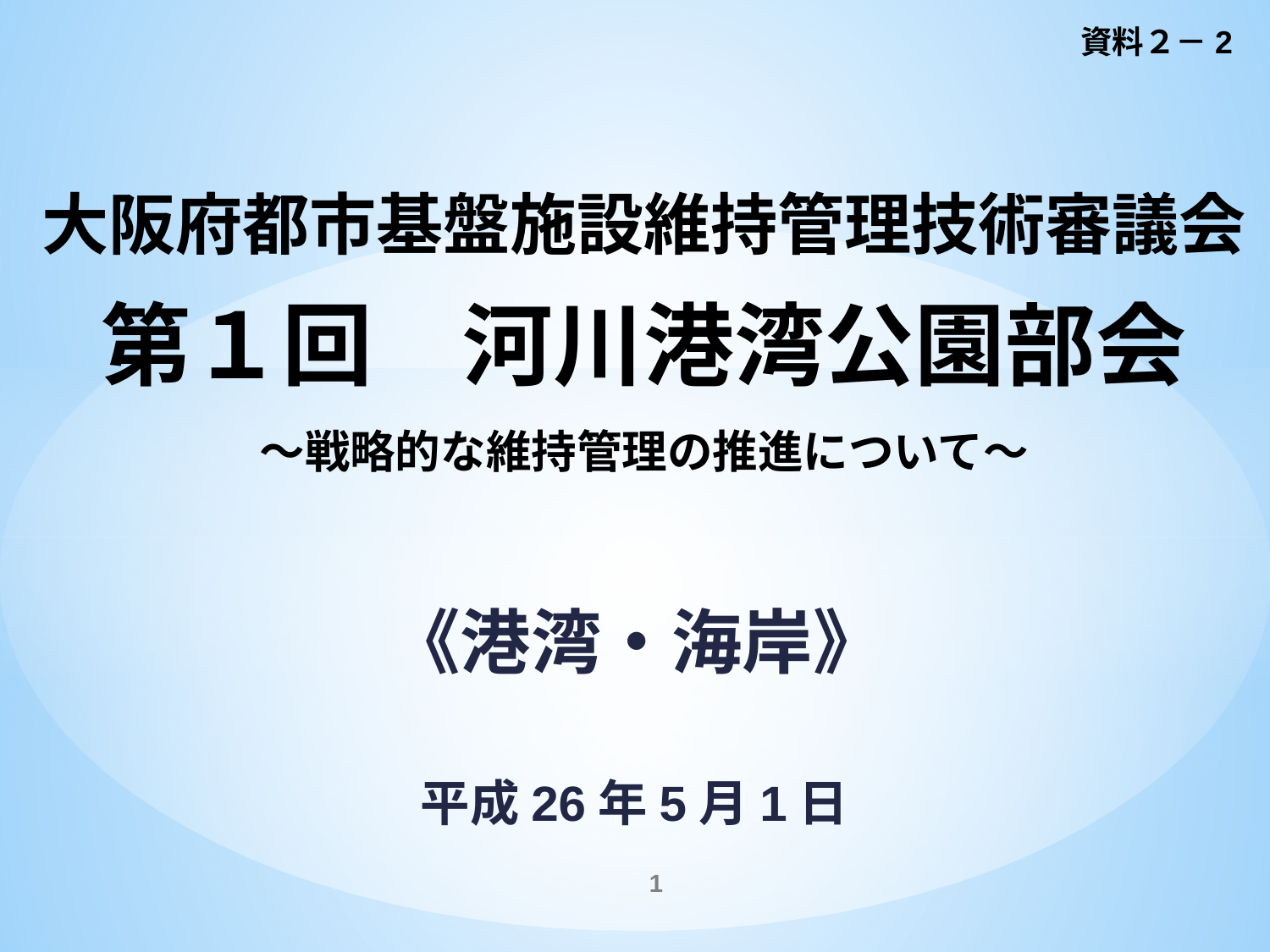

資料２－2
# 大阪府都市基盤施設維持管理技術審議会 第１回　河川港湾公園部会 ～戦略的な維持管理の推進について～
《港湾・海岸》
平成26年5月1日
1